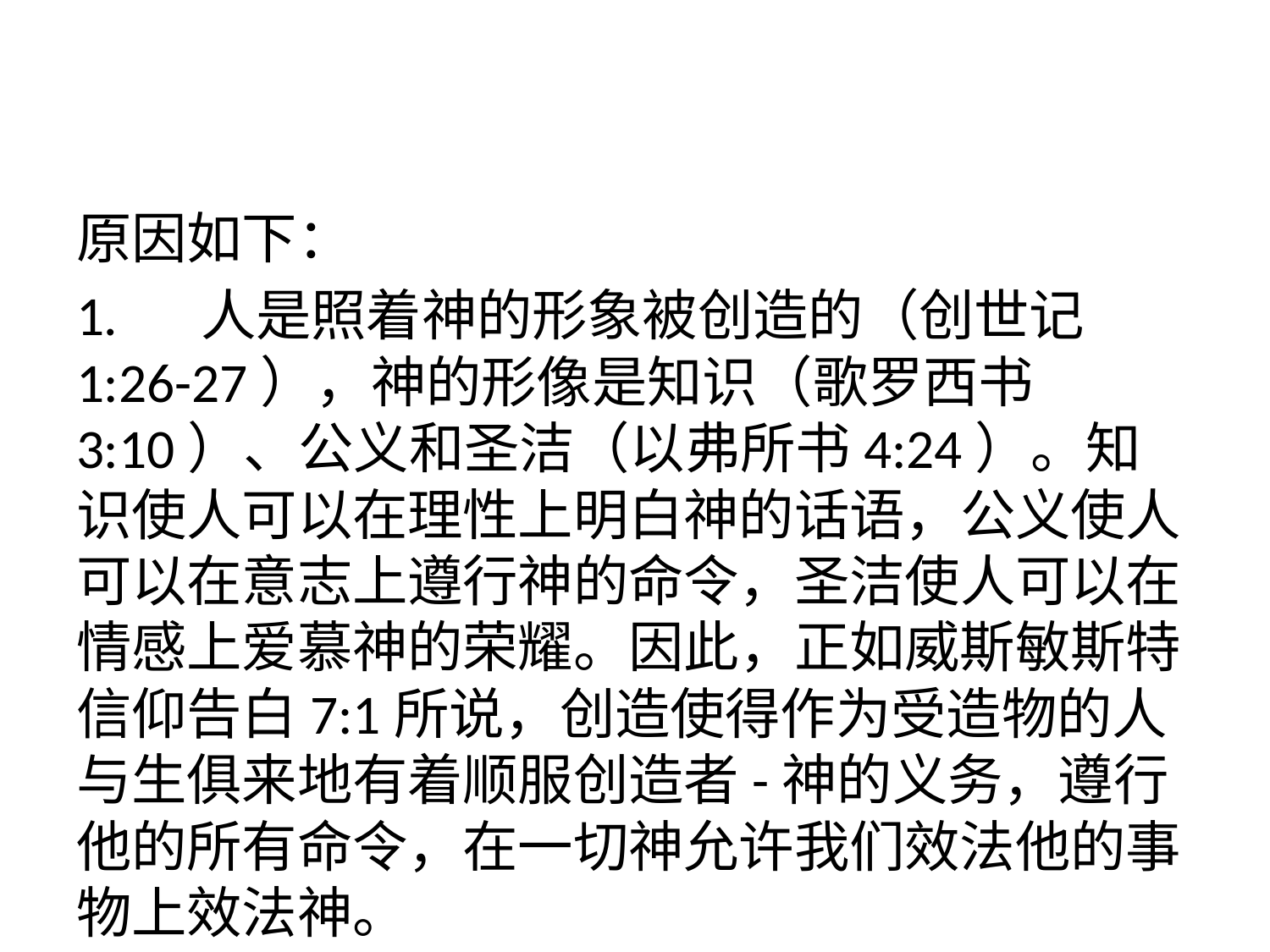

#
原因如下：
1.	人是照着神的形象被创造的（创世记1:26-27），神的形像是知识（歌罗西书3:10）、公义和圣洁（以弗所书4:24）。知识使人可以在理性上明白神的话语，公义使人可以在意志上遵行神的命令，圣洁使人可以在情感上爱慕神的荣耀。因此，正如威斯敏斯特信仰告白7:1所说，创造使得作为受造物的人与生俱来地有着顺服创造者-神的义务，遵行他的所有命令，在一切神允许我们效法他的事物上效法神。